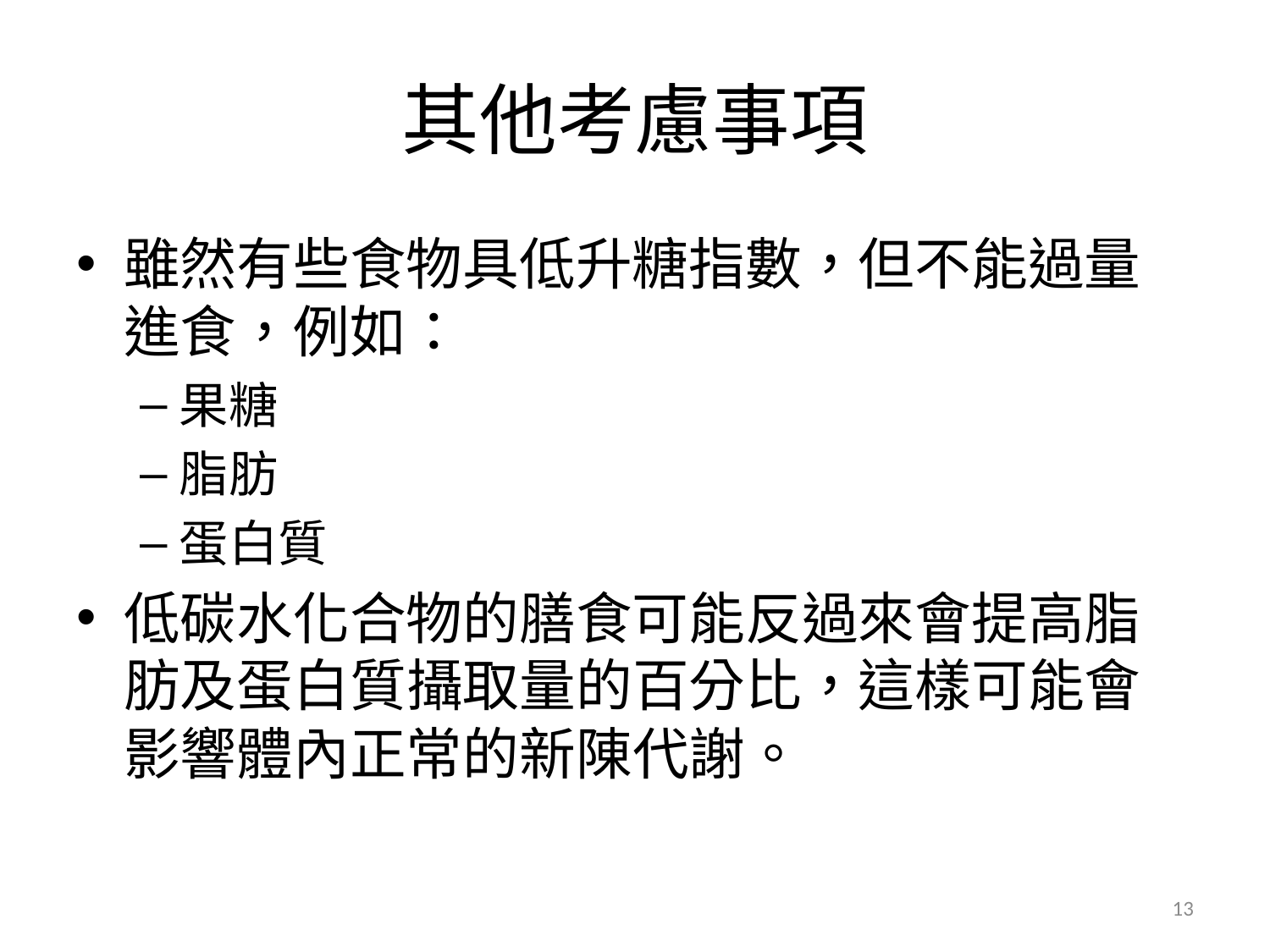

# 其他考慮事項
雖然有些食物具低升糖指數，但不能過量進食，例如：
果糖
脂肪
蛋白質
低碳水化合物的膳食可能反過來會提高脂肪及蛋白質攝取量的百分比，這樣可能會影響體內正常的新陳代謝。
13